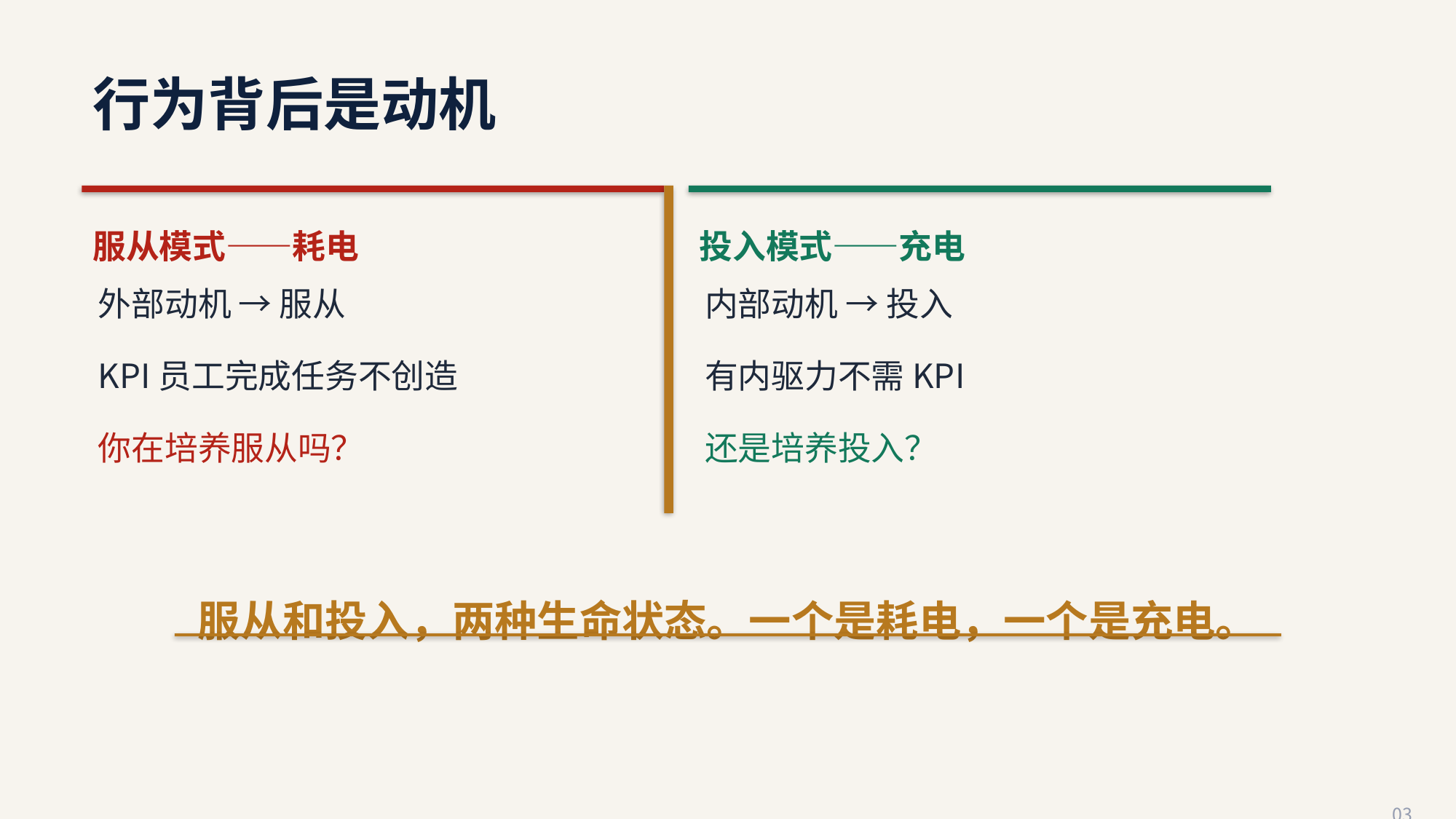

行为背后是动机

服从模式——耗电
投入模式——充电
外部动机 → 服从
KPI员工完成任务不创造
你在培养服从吗？
内部动机 → 投入
有内驱力不需KPI
还是培养投入？
服从和投入，两种生命状态。一个是耗电，一个是充电。

03